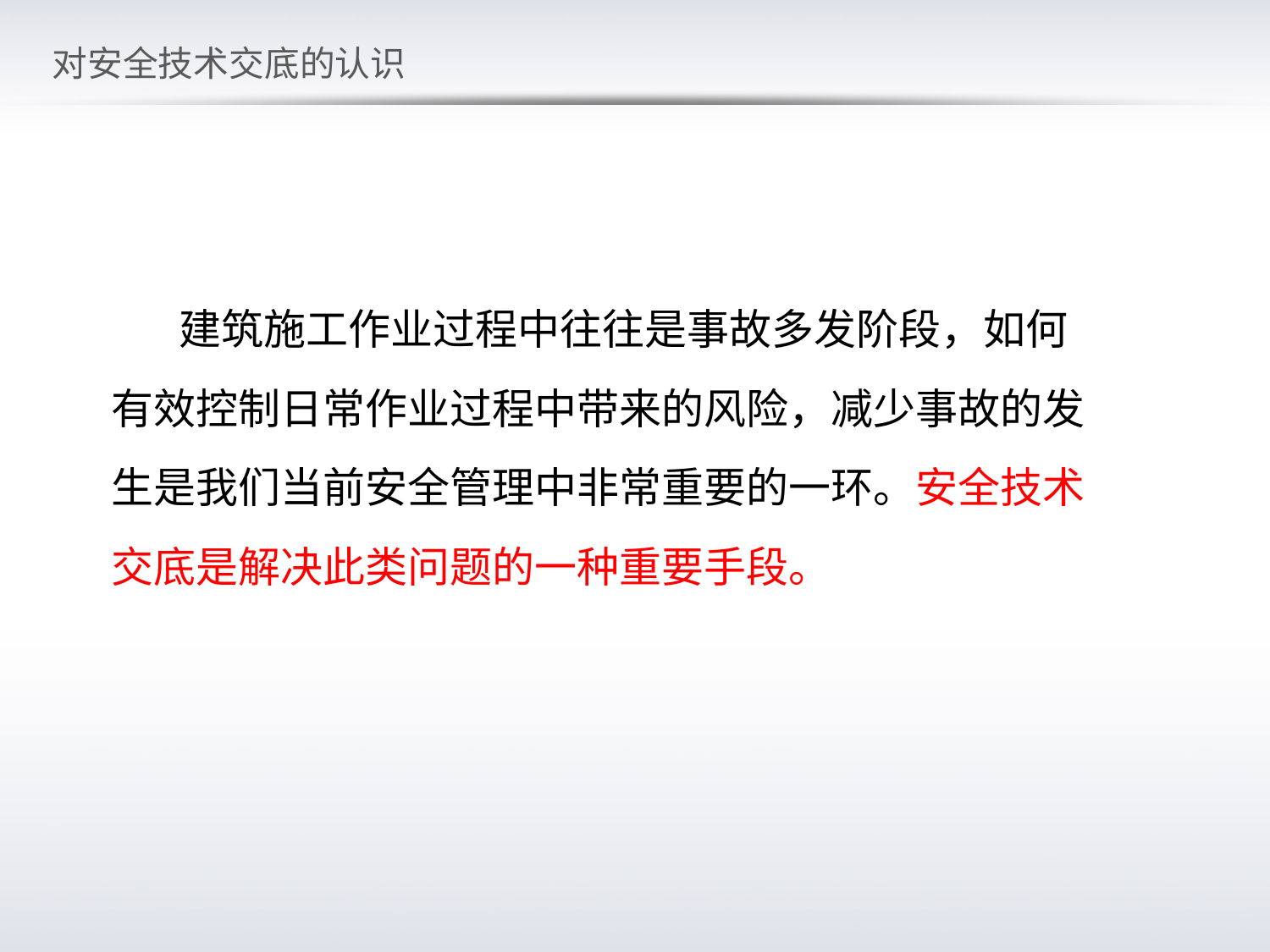

对安全技术交底的认识
      建筑施工作业过程中往往是事故多发阶段，如何有效控制日常作业过程中带来的风险，减少事故的发生是我们当前安全管理中非常重要的一环。安全技术交底是解决此类问题的一种重要手段。